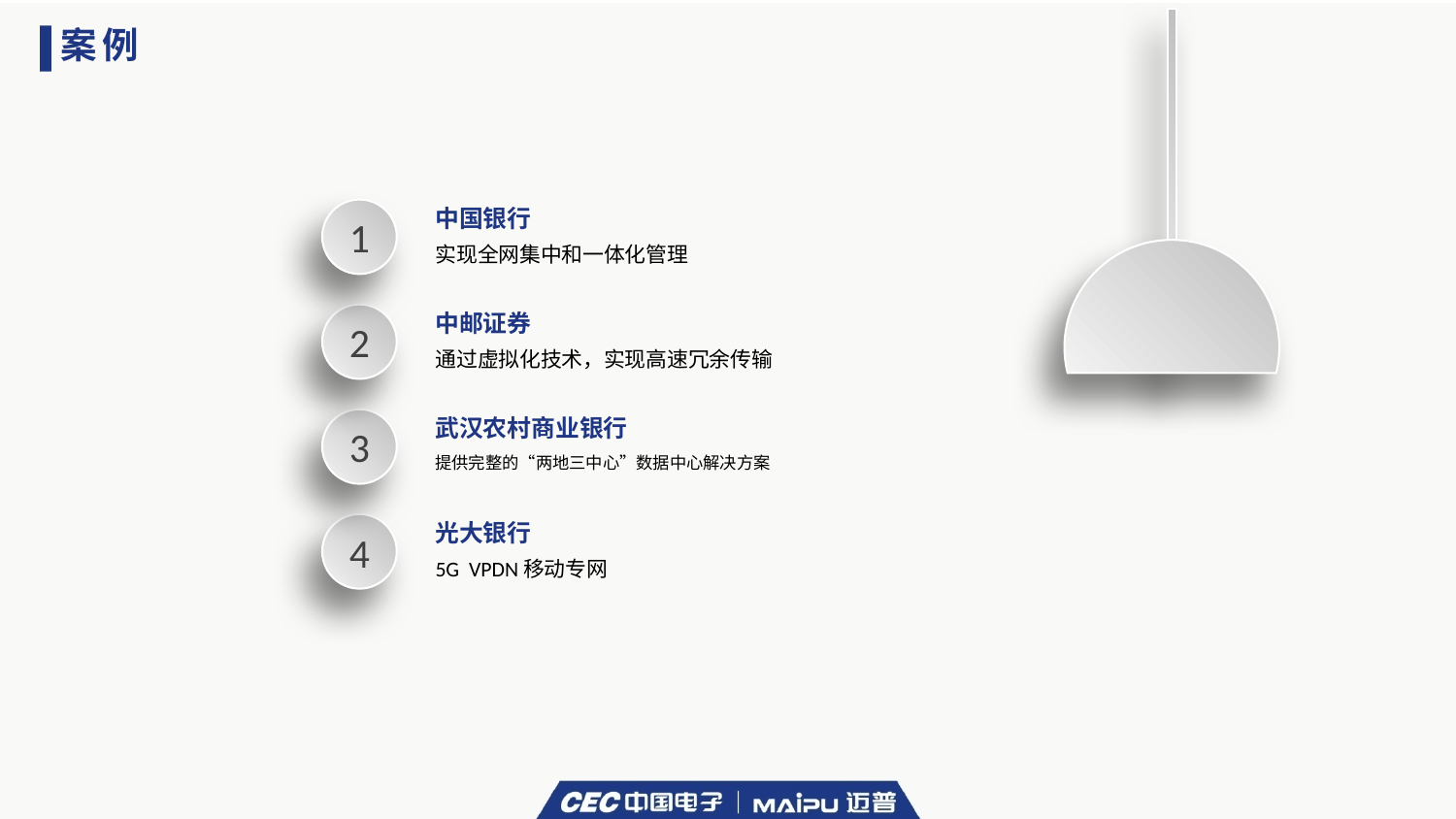

案例
1
中国银行
实现全网集中和一体化管理
2
中邮证券
通过虚拟化技术，实现高速冗余传输
3
武汉农村商业银行
提供完整的“两地三中心”数据中心解决方案
4
光大银行
5G  VPDN移动专网